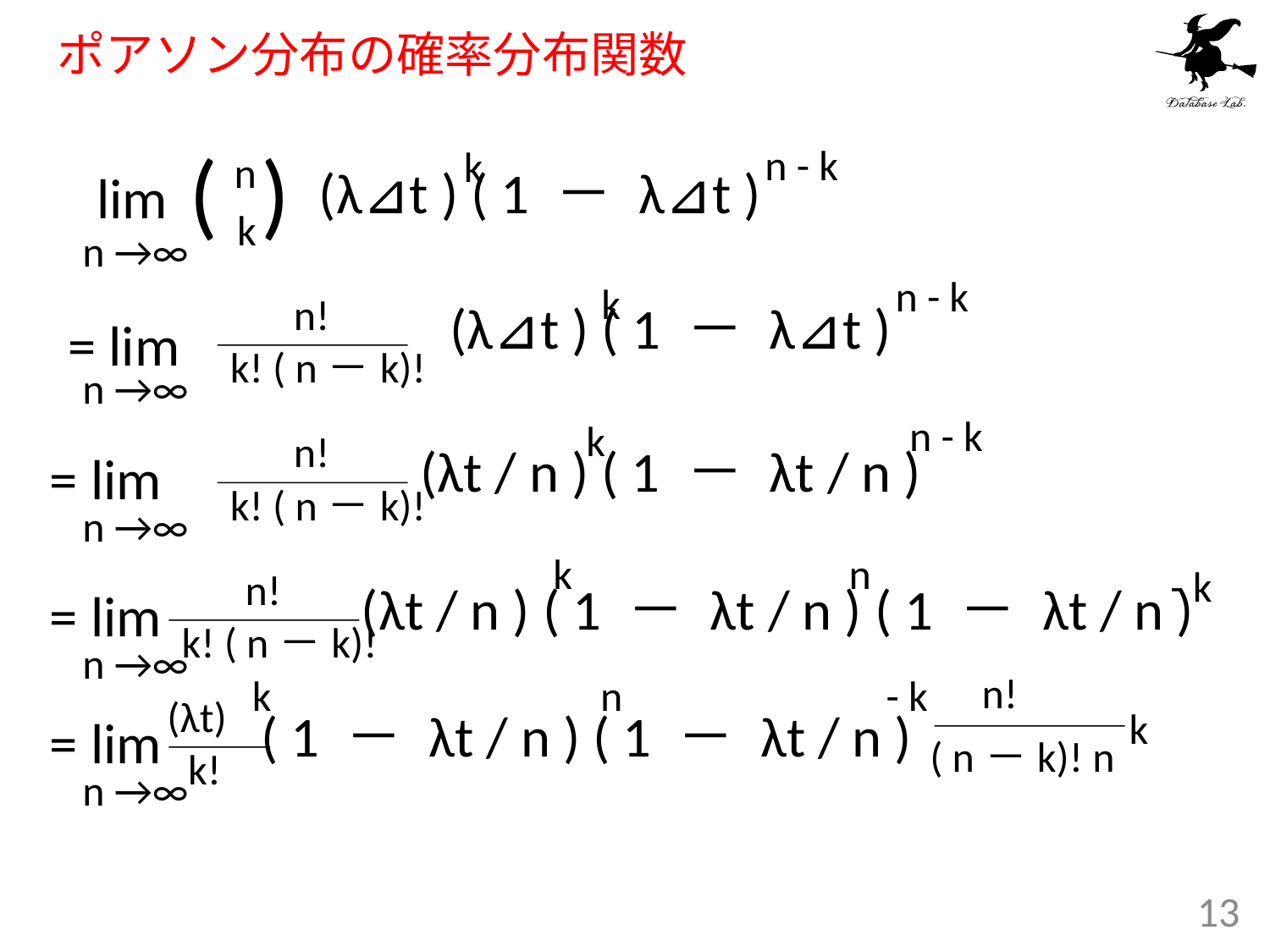

# ポアソン分布の確率分布関数
(  )
n - k
k
n
(λ⊿t ) ( 1 － λ⊿t )
lim
k
n →∞
n - k
= lim
k
n!
(λ⊿t ) ( 1 － λ⊿t )
k! ( n－k)!

n →∞
= lim
n - k
k
n!
(λt / n ) ( 1 － λt / n )
k! ( n－k)!

n →∞
= lim
k
n
- k
n!
(λt / n ) ( 1 － λt / n ) ( 1 － λt / n )
k! ( n－k)!

n →∞
n!
= lim
k
n
- k
(λt)
( 1 － λt / n ) ( 1 － λt / n )
k
  ( n－k)! n

k!

n →∞
13